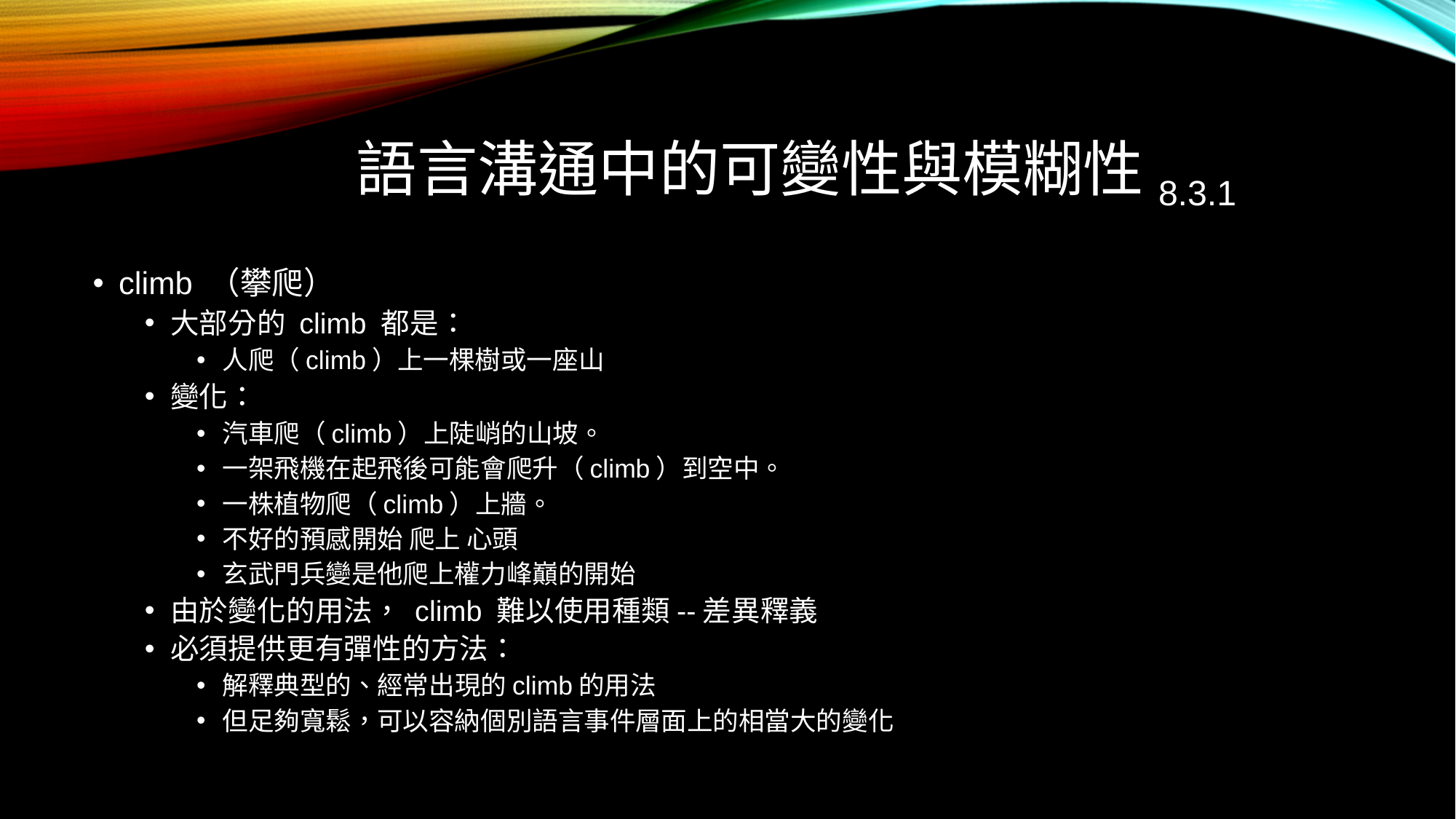

# 語言溝通中的可變性與模糊性8.3.1
climb （攀爬）
大部分的 climb 都是：
人爬（climb）上一棵樹或一座山
變化：
汽車爬（climb）上陡峭的山坡。
一架飛機在起飛後可能會爬升（climb）到空中。
一株植物爬（climb）上牆。
不好的預感開始 爬上 心頭
玄武門兵變是他爬上權力峰巔的開始
由於變化的用法， climb 難以使用種類--差異釋義
必須提供更有彈性的方法：
解釋典型的、經常出現的climb的用法
但足夠寬鬆，可以容納個別語言事件層面上的相當大的變化